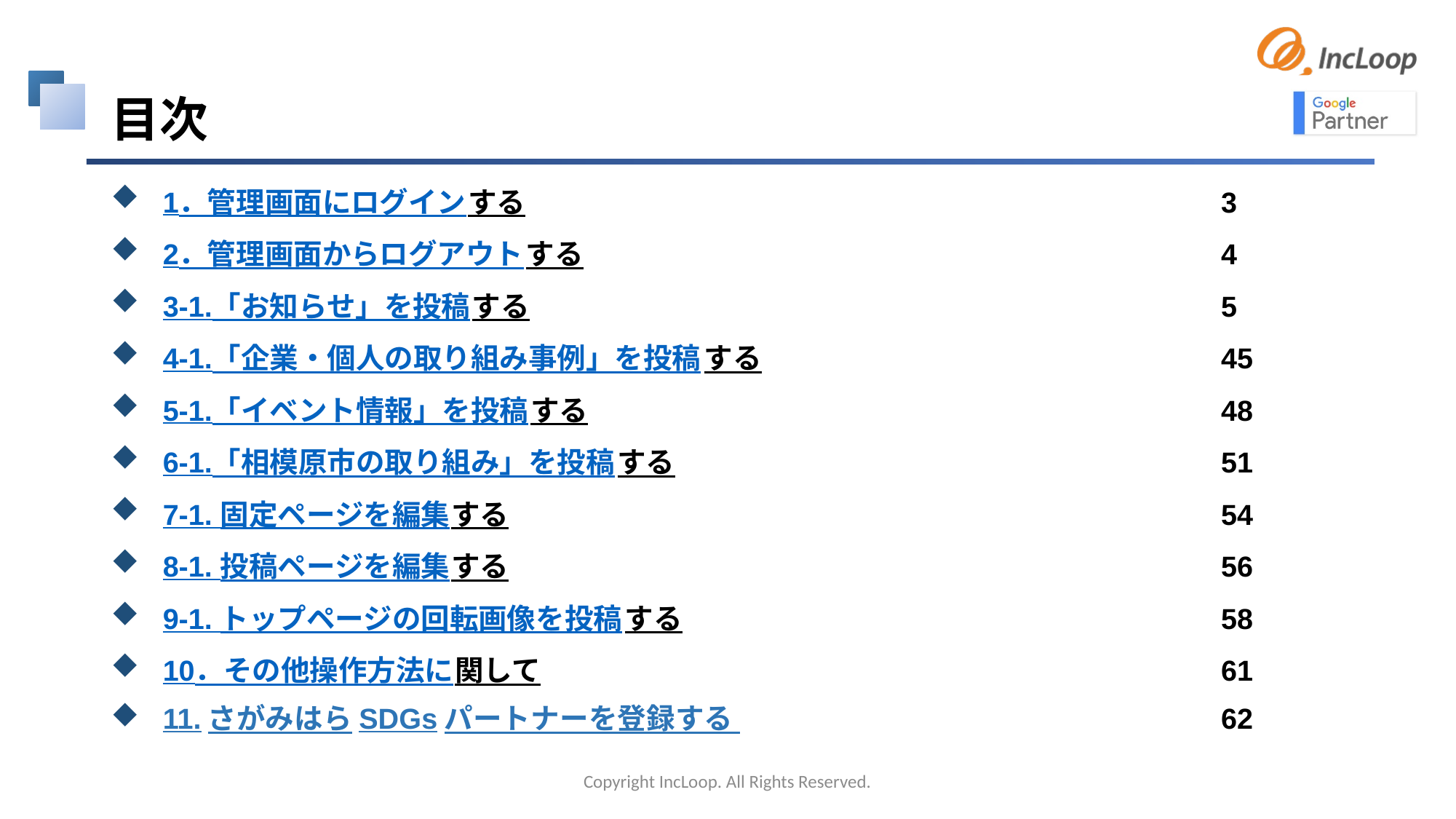

# 目次
1．管理画面にログインする 	3
2．管理画面からログアウトする 	4
3-1.「お知らせ」を投稿する 	5
4-1.「企業・個人の取り組み事例」を投稿する 	45
5-1.「イベント情報」を投稿する 	48
6-1.「相模原市の取り組み」を投稿する 	51
7-1. 固定ページを編集する 	54
8-1. 投稿ページを編集する 	56
9-1. トップページの回転画像を投稿する 	58
10．その他操作方法に関して 	61
11.さがみはらSDGsパートナーを登録する 	62
Copyright IncLoop. All Rights Reserved.